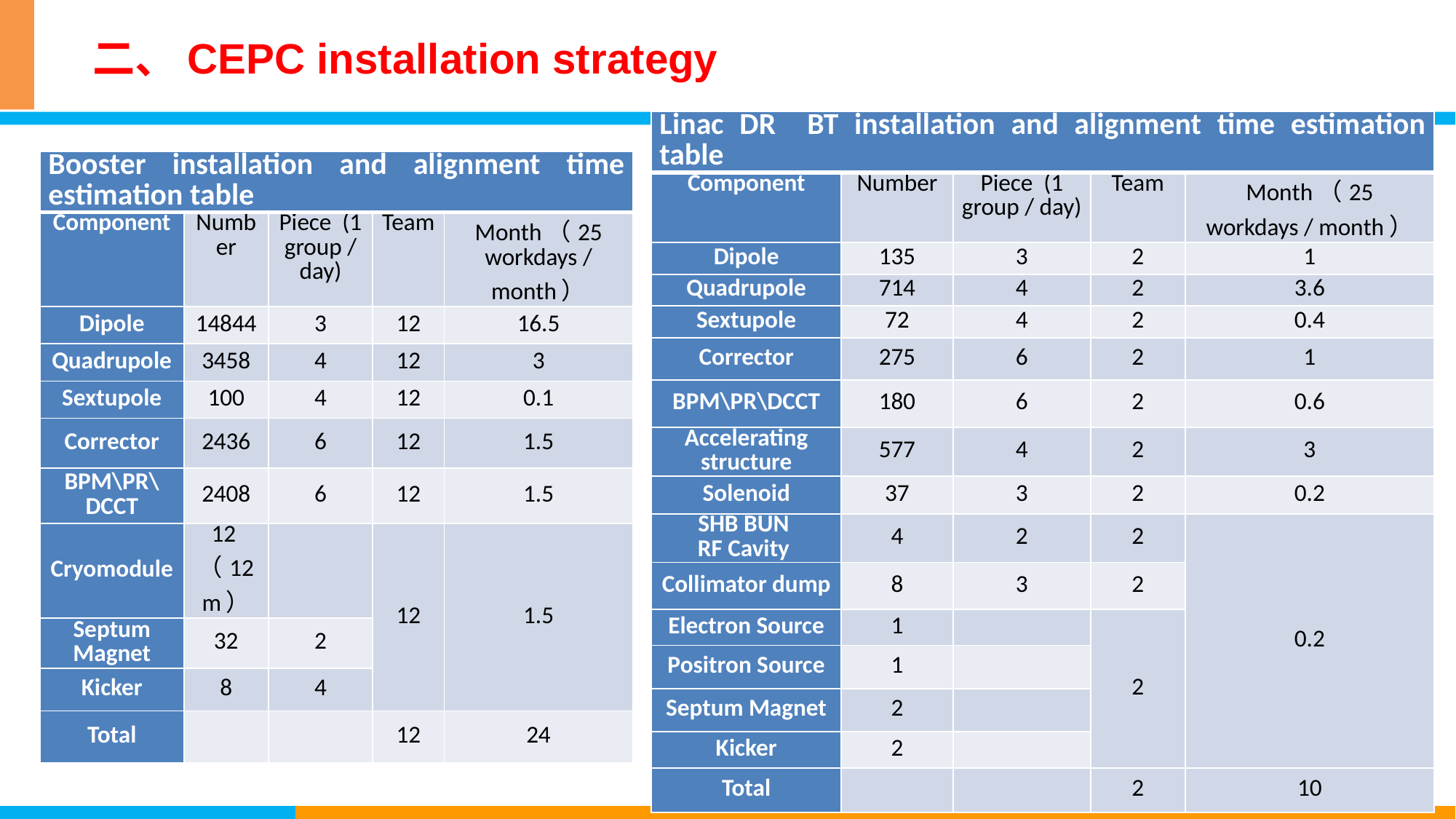

# 二、CEPC installation strategy
| Linac DR BT installation and alignment time estimation table |  |  |  |  |
| --- | --- | --- | --- | --- |
| Component | Number | Piece (1 group / day) | Team | Month（25 workdays / month） |
| Dipole | 135 | 3 | 2 | 1 |
| Quadrupole | 714 | 4 | 2 | 3.6 |
| Sextupole | 72 | 4 | 2 | 0.4 |
| Corrector | 275 | 6 | 2 | 1 |
| BPM\PR\DCCT | 180 | 6 | 2 | 0.6 |
| Accelerating structure | 577 | 4 | 2 | 3 |
| Solenoid | 37 | 3 | 2 | 0.2 |
| SHB BUN RF Cavity | 4 | 2 | 2 | 0.2 |
| Collimator dump | 8 | 3 | 2 |  |
| Electron Source | 1 |  | 2 | 1.5 |
| Positron Source | 1 |  | 12 | 1.5 |
| Septum Magnet | 2 |  |  | （16 workdays） |
| Kicker | 2 |  |  | （2 workdays） |
| Total |  |  | 2 | 10 |
| Booster installation and alignment time estimation table |  |  |  |  |
| --- | --- | --- | --- | --- |
| Component | Number | Piece (1 group / day) | Team | Month（25 workdays / month） |
| Dipole | 14844 | 3 | 12 | 16.5 |
| Quadrupole | 3458 | 4 | 12 | 3 |
| Sextupole | 100 | 4 | 12 | 0.1 |
| Corrector | 2436 | 6 | 12 | 1.5 |
| BPM\PR\DCCT | 2408 | 6 | 12 | 1.5 |
| Cryomodule | 12（12m） |  | 12 | 1.5 |
| Septum Magnet | 32 | 2 |  | （16 workdays） |
| Kicker | 8 | 4 |  | （2 workdays） |
| Total |  |  | 12 | 24 |
28